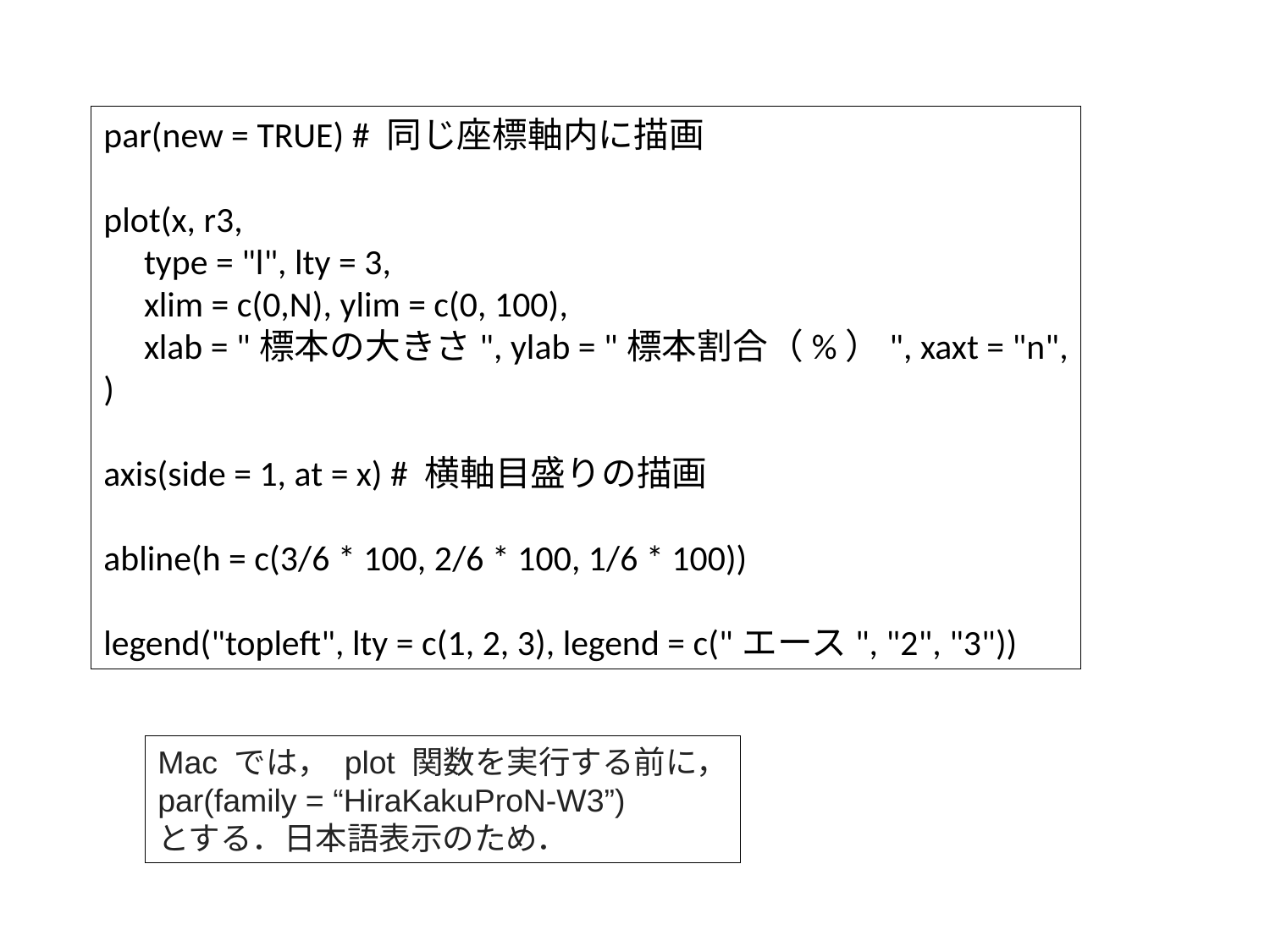

par(new = TRUE) # 同じ座標軸内に描画

plot(x, r3,
     type = "l", lty = 3,
     xlim = c(0,N), ylim = c(0, 100),
     xlab = "標本の大きさ", ylab = "標本割合（%）", xaxt = "n",
)

axis(side = 1, at = x) # 横軸目盛りの描画

abline(h = c(3/6 * 100, 2/6 * 100, 1/6 * 100))

legend("topleft", lty = c(1, 2, 3), legend = c("エース", "2", "3"))
Mac では， plot 関数を実行する前に，
par(family = “HiraKakuProN-W3”)
とする．日本語表示のため．